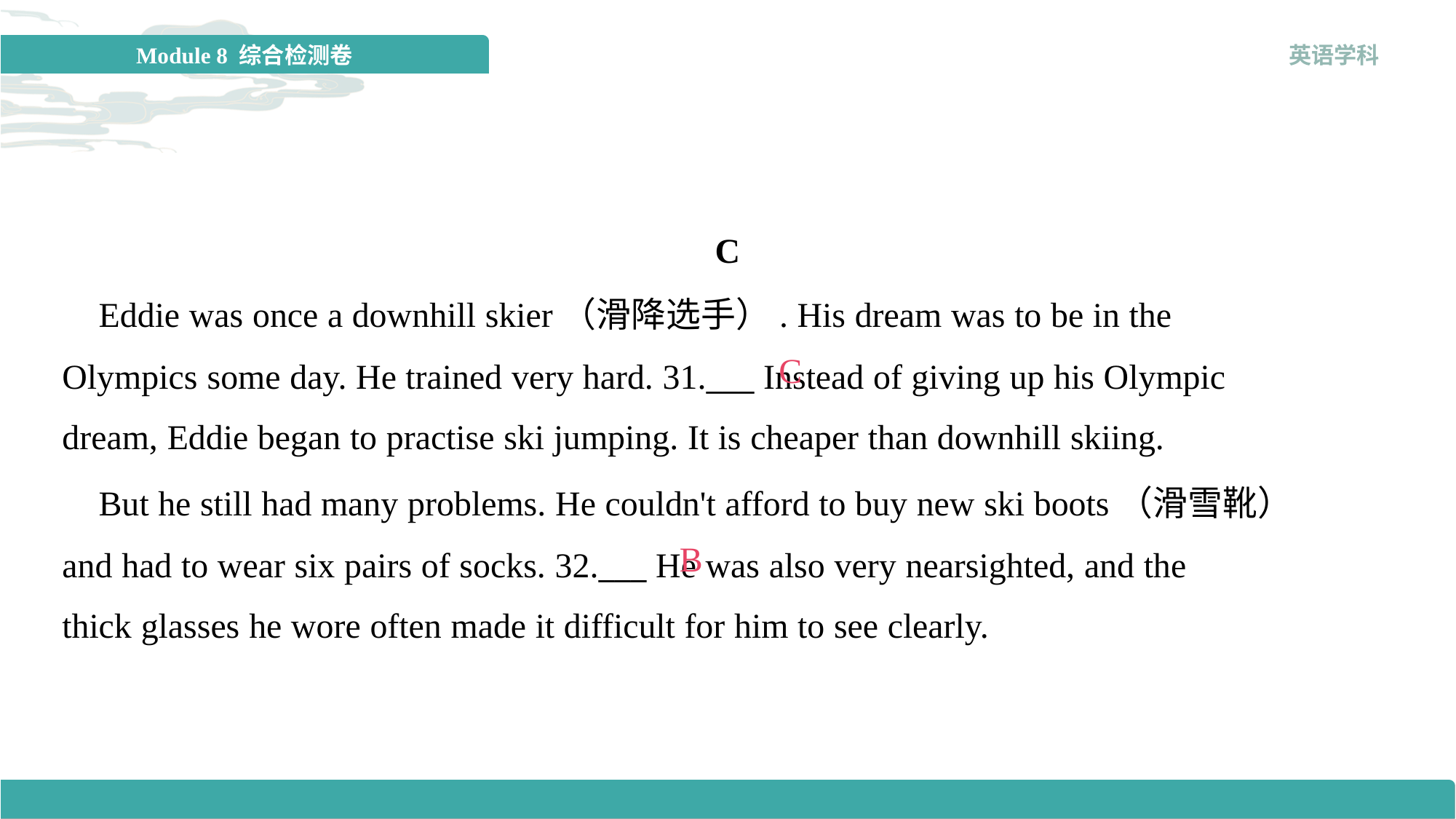

C
    Eddie was once a downhill skier（滑降选手）. His dream was to be in the
Olympics some day. He trained very hard. 31.___ Instead of giving up his Olympic
dream, Eddie began to practise ski jumping. It is cheaper than downhill skiing.
C
    But he still had many problems. He couldn't afford to buy new ski boots（滑雪靴）
and had to wear six pairs of socks. 32.___ He was also very nearsighted, and the
thick glasses he wore often made it difficult for him to see clearly.
B